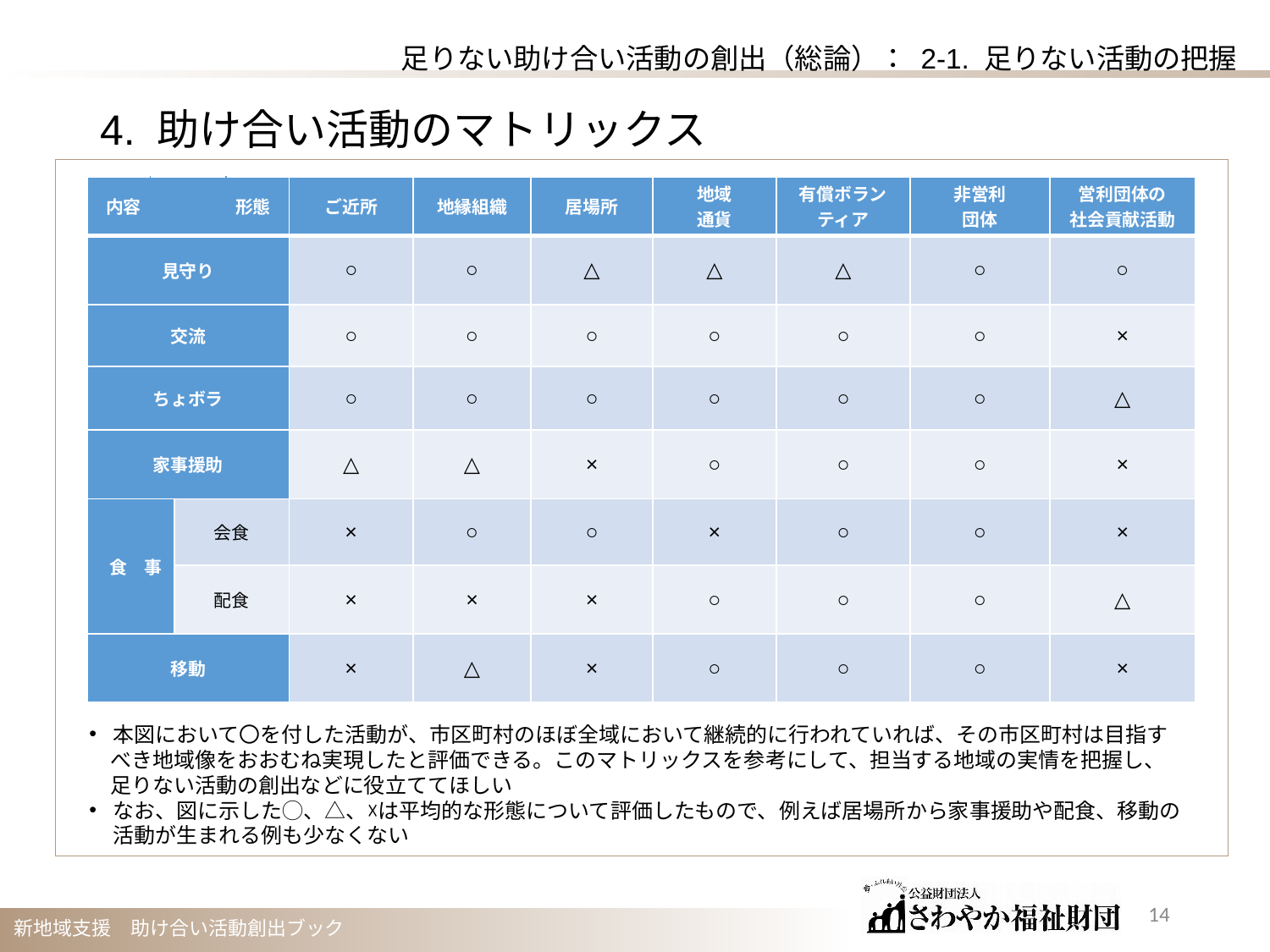

足りない助け合い活動の創出（総論）： 2-1. 足りない活動の把握
4. 助け合い活動のマトリックス

| 内容 |  |  | 形態 | ご近所 | 地縁組織 | 居場所 | 地域 通貨 | 有償ボランティア | 非営利 団体 | 営利団体の 社会貢献活動 |
| --- | --- | --- | --- | --- | --- | --- | --- | --- | --- | --- |
| 見守り |  |  |  | ○ | ○ | △ | △ | △ | ○ | ○ |
| 交流 |  |  |  | ○ | ○ | ○ | ○ | ○ | ○ | × |
| ちょボラ |  |  |  | ○ | ○ | ○ | ○ | ○ | ○ | △ |
| 家事援助 |  |  |  | △ | △ | × | ○ | ○ | ○ | × |
| 食　事 |  | 会食 |  | × | ○ | ○ | × | ○ | ○ | × |
|  |  | 配食 |  | × | × | × | ○ | ○ | ○ | △ |
| 移動 |  |  |  | × | △ | × | ○ | ○ | ○ | × |
本図において〇を付した活動が、市区町村のほぼ全域において継続的に行われていれば、その市区町村は目指す
　べき地域像をおおむね実現したと評価できる。このマトリックスを参考にして、担当する地域の実情を把握し、
　足りない活動の創出などに役立ててほしい
なお、図に示した◯、△、☓は平均的な形態について評価したもので、例えば居場所から家事援助や配食、移動の活動が生まれる例も少なくない
14